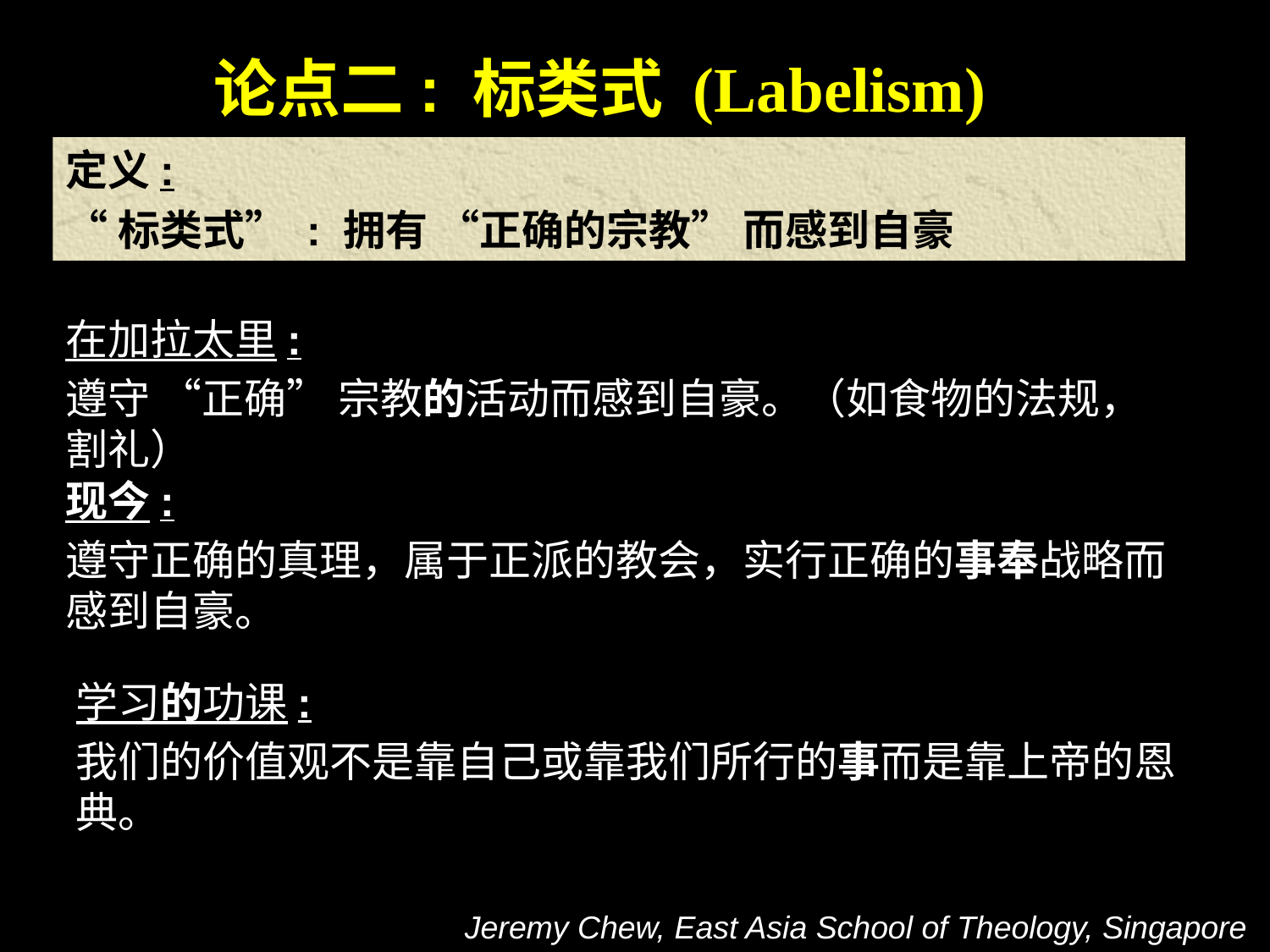

论点二: 标类式 (Labelism)
定义:
“标类式” : 拥有 “正确的宗教” 而感到自豪
在加拉太里:
遵守 “正确” 宗教的活动而感到自豪。（如食物的法规，割礼）
现今:
遵守正确的真理，属于正派的教会，实行正确的事奉战略而感到自豪。
学习的功课:
我们的价值观不是靠自己或靠我们所行的事而是靠上帝的恩典。
Jeremy Chew, East Asia School of Theology, Singapore